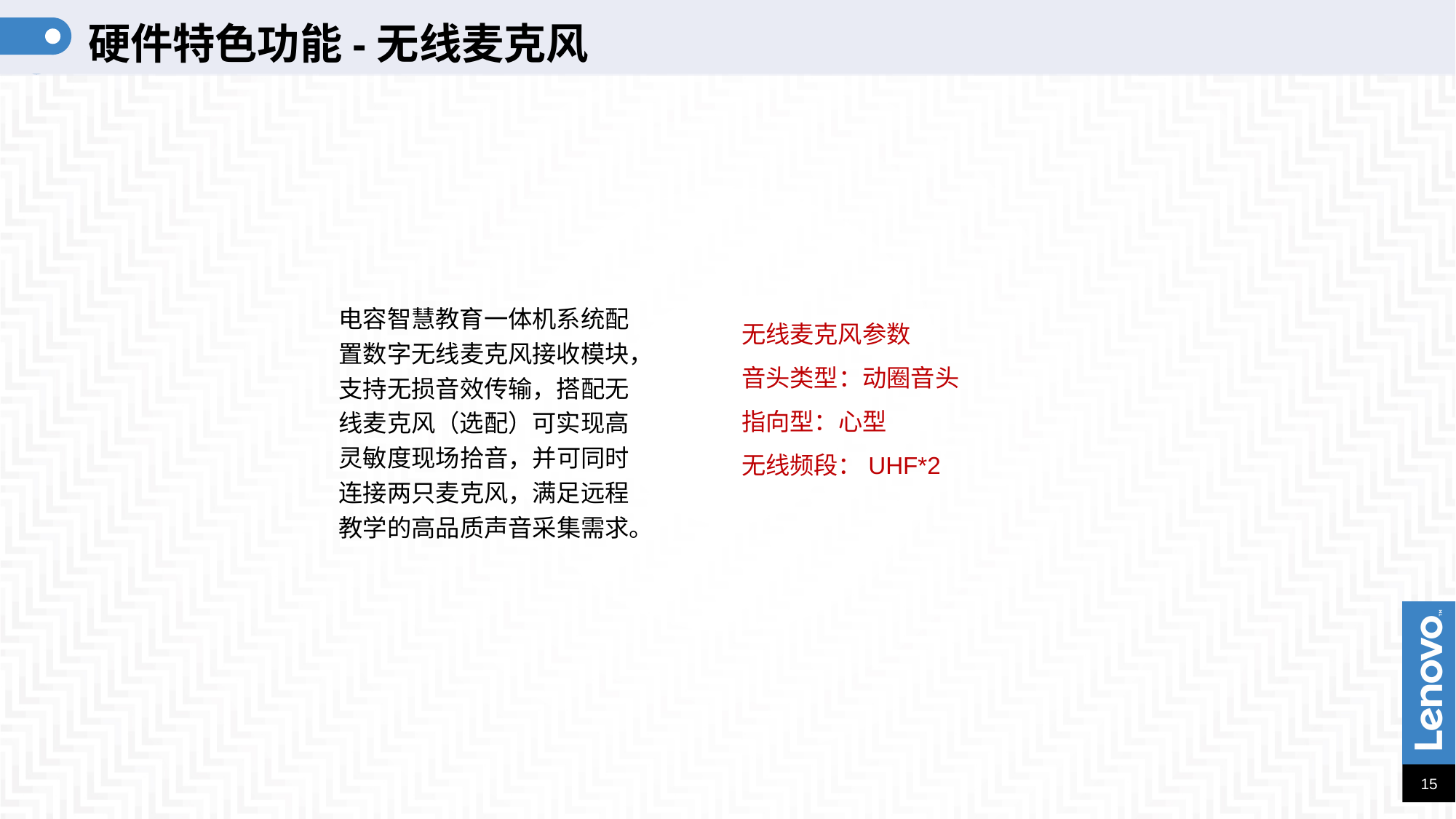

硬件特色功能-无线麦克风
电容智慧教育一体机系统配置数字无线麦克风接收模块，支持无损音效传输，搭配无线麦克风（选配）可实现高灵敏度现场拾音，并可同时连接两只麦克风，满足远程教学的高品质声音采集需求。
无线麦克风参数
音头类型：动圈音头
指向型：心型
无线频段：UHF*2